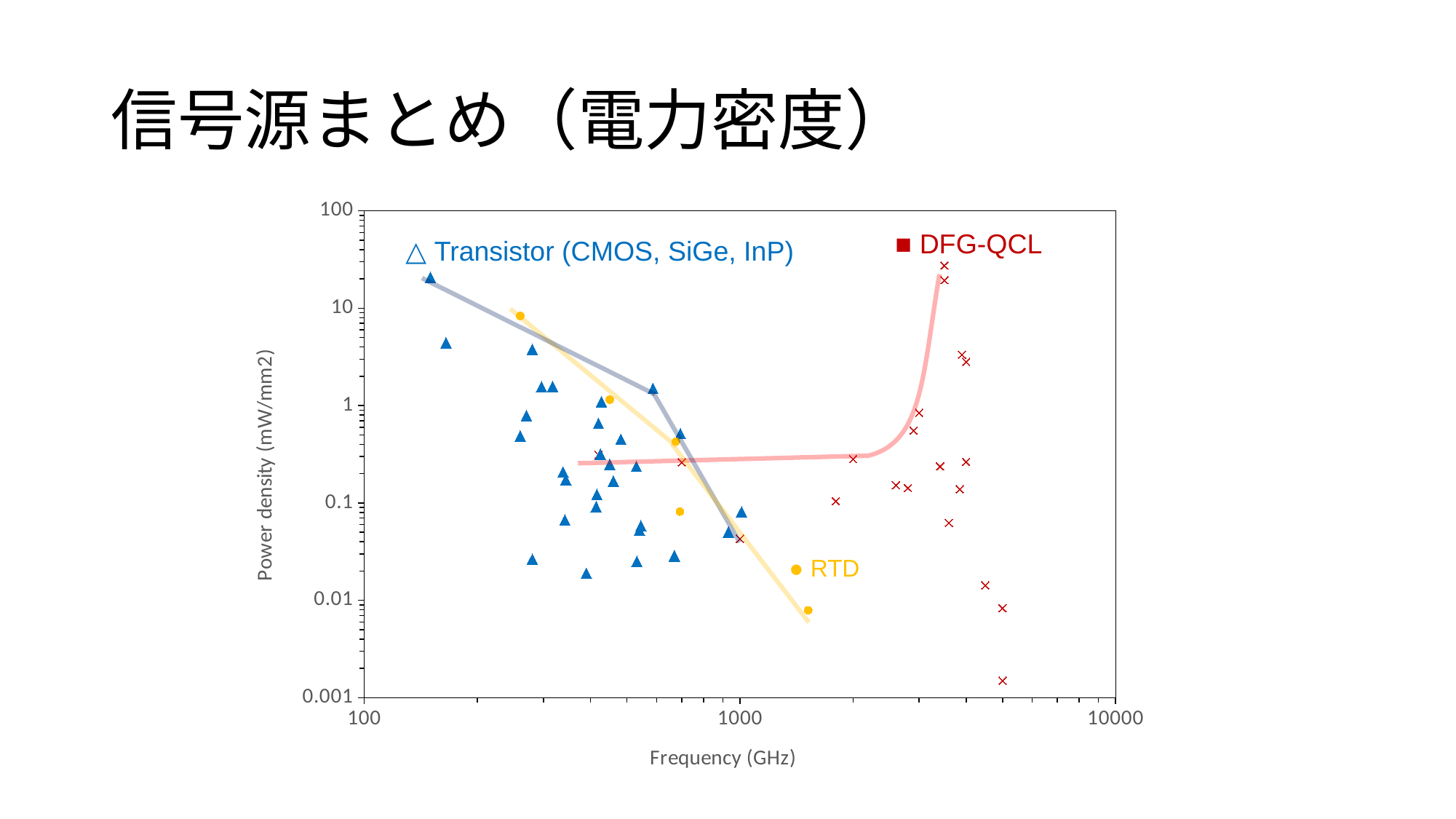

# 信号源まとめ（電力密度）

### Chart

| Category | Power density (mW/mm2) | Power density (mW/mm2) | Power density (mW/mm2) |
|---|---|---|---|
■ DFG-QCL
△ Transistor (CMOS, SiGe, InP)

● RTD